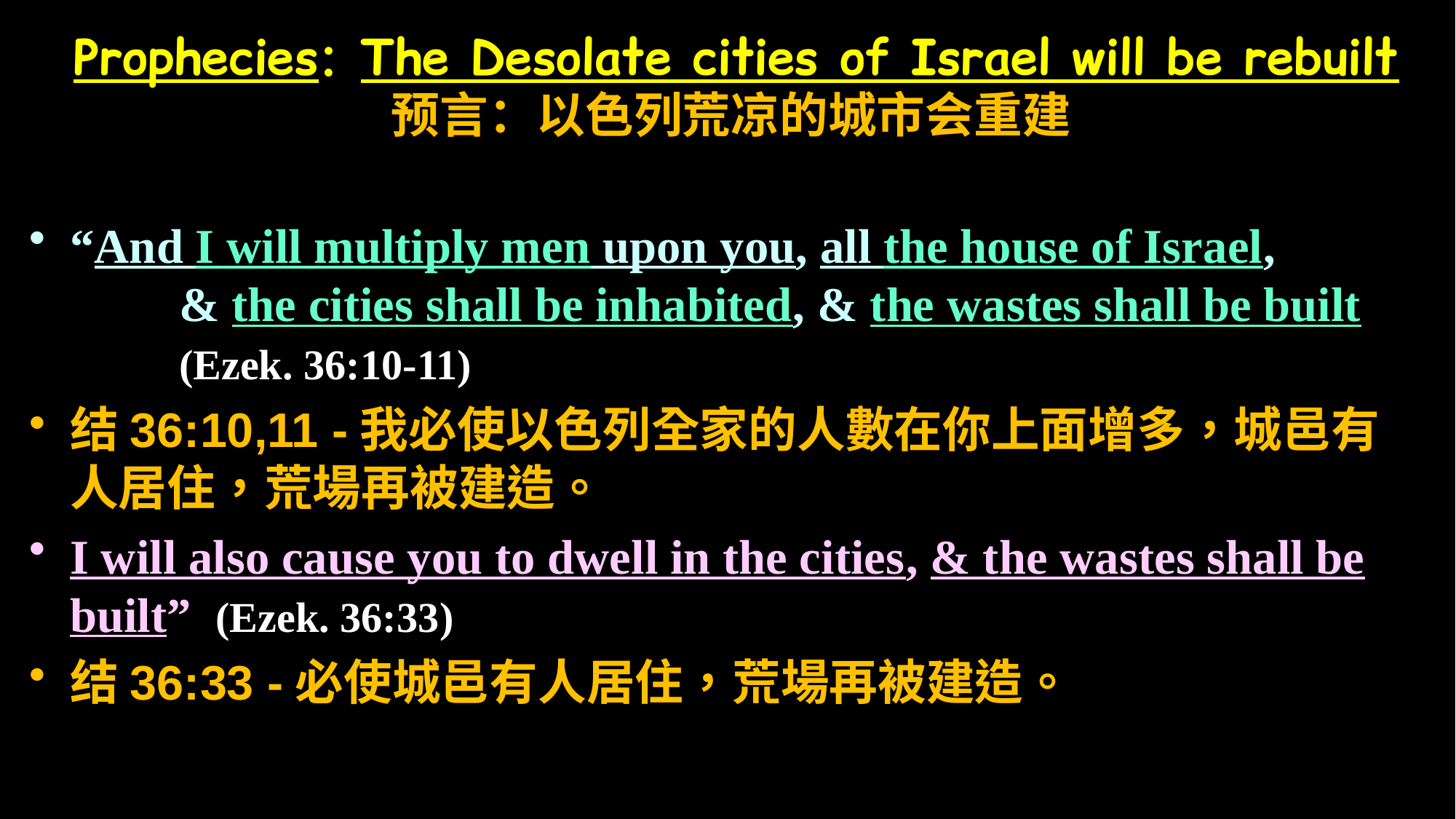

# Prophecies: The Desolate cities of Israel will be rebuilt 预言：以色列荒凉的城市会重建
“And I will multiply men upon you, all the house of Israel, 		& the cities shall be inhabited, & the wastes shall be built  	(Ezek. 36:10-11)
结36:10,11 -我必使以色列全家的人數在你上面增多，城邑有人居住，荒場再被建造。
I will also cause you to dwell in the cities, & the wastes shall be built”  (Ezek. 36:33)
结36:33 -必使城邑有人居住，荒場再被建造。